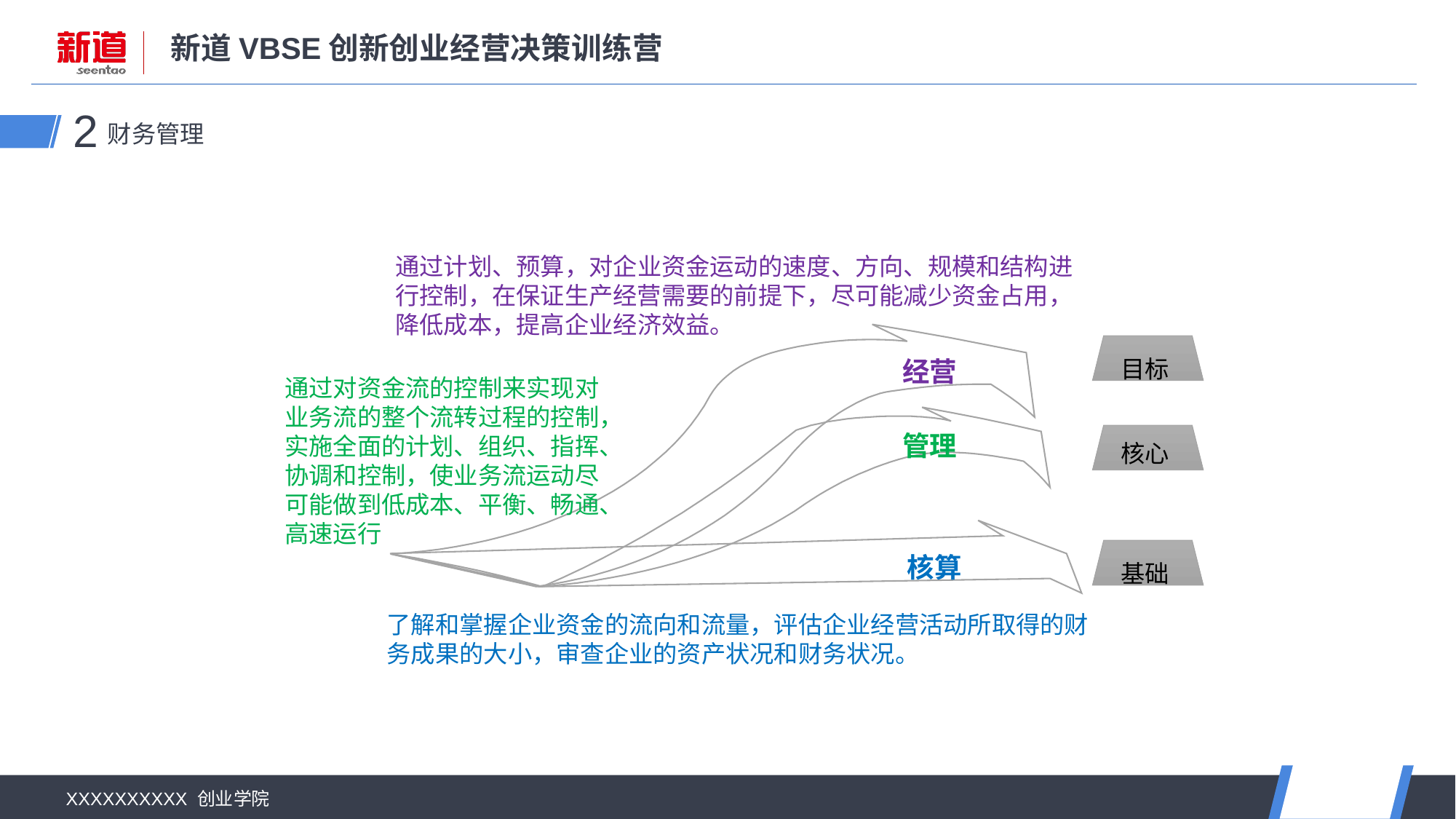

财务管理
2
通过计划、预算，对企业资金运动的速度、方向、规模和结构进行控制，在保证生产经营需要的前提下，尽可能减少资金占用，降低成本，提高企业经济效益。

目标
经营
通过对资金流的控制来实现对业务流的整个流转过程的控制，实施全面的计划、组织、指挥、协调和控制，使业务流运动尽可能做到低成本、平衡、畅通、高速运行

管理
核心

核算
基础
了解和掌握企业资金的流向和流量，评估企业经营活动所取得的财务成果的大小，审查企业的资产状况和财务状况。
11